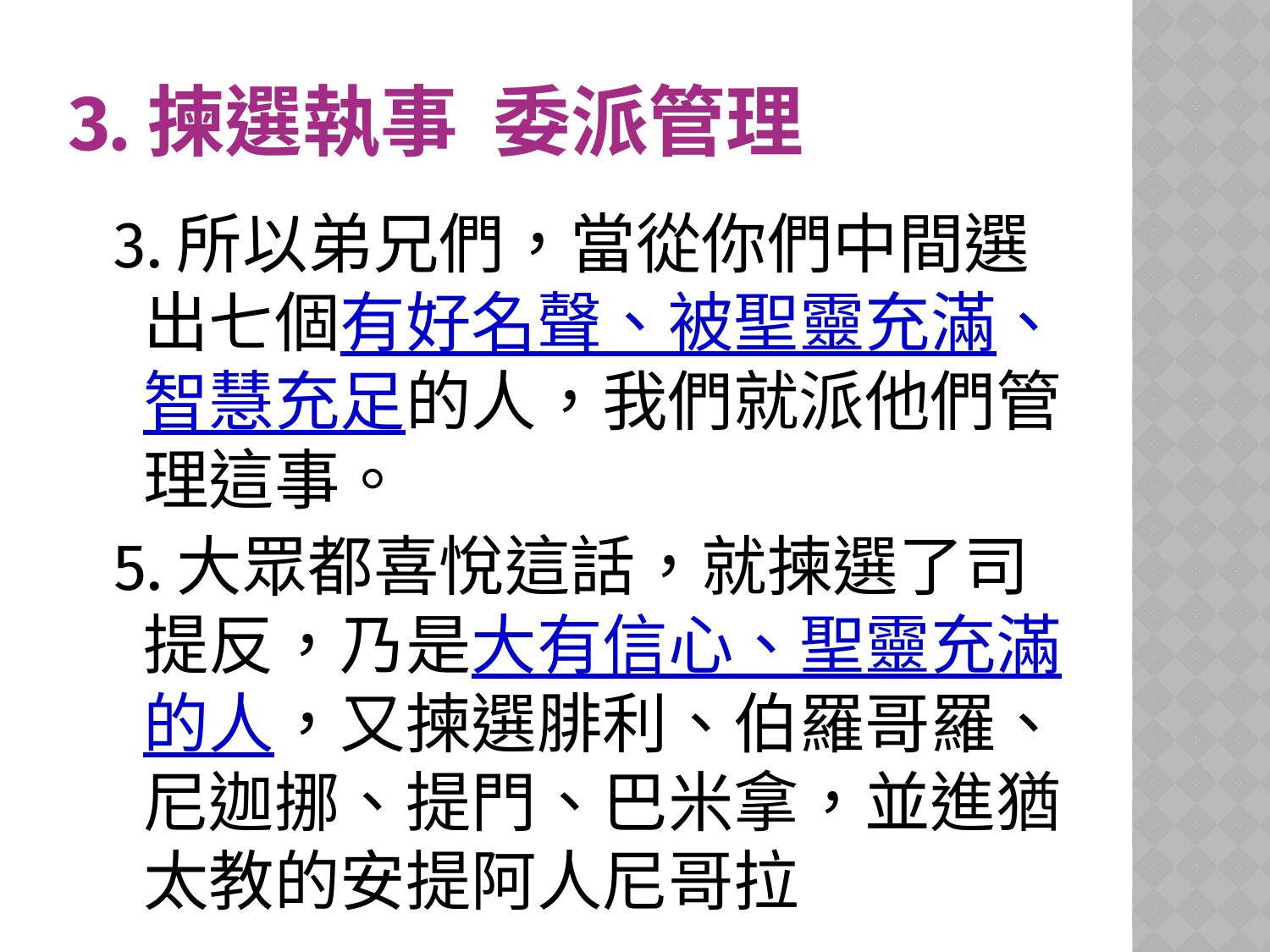

# 3.揀選執事  委派管理
3.所以弟兄們，當從你們中間選出七個有好名聲、被聖靈充滿、智慧充足的人，我們就派他們管理這事。
5.大眾都喜悅這話，就揀選了司提反，乃是大有信心、聖靈充滿的人，又揀選腓利、伯羅哥羅、尼迦挪、提門、巴米拿，並進猶太教的安提阿人尼哥拉